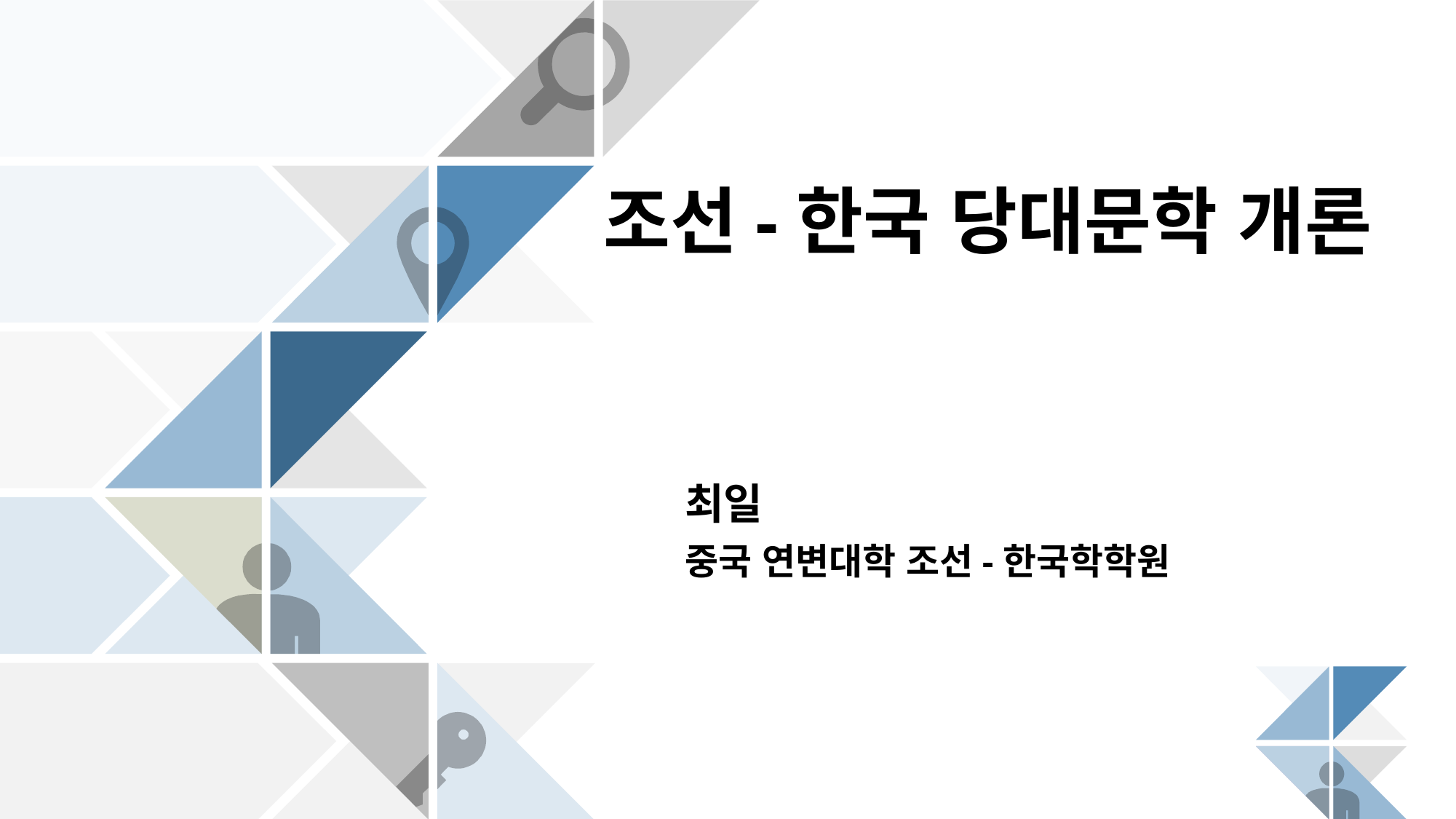

# 조선-한국 당대문학 개론
최일
중국 연변대학 조선-한국학학원